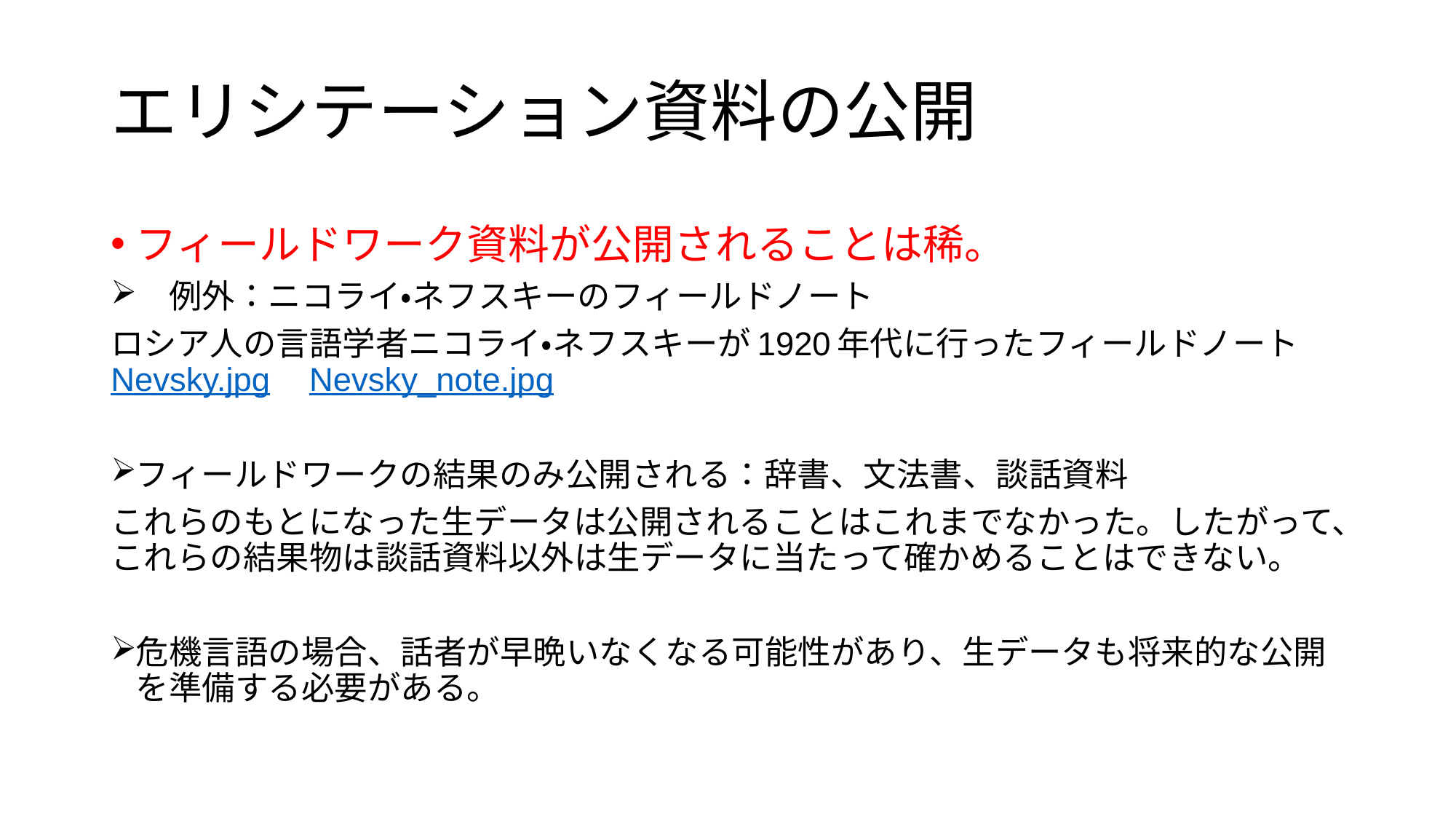

# エリシテーション資料の公開
フィールドワーク資料が公開されることは稀。
　例外：ニコライ・ネフスキーのフィールドノート
ロシア人の言語学者ニコライ・ネフスキーが1920年代に行ったフィールドノート　Nevsky.jpg　Nevsky_note.jpg

フィールドワークの結果のみ公開される：辞書、文法書、談話資料
これらのもとになった生データは公開されることはこれまでなかった。したがって、これらの結果物は談話資料以外は生データに当たって確かめることはできない。

危機言語の場合、話者が早晩いなくなる可能性があり、生データも将来的な公開を準備する必要がある。